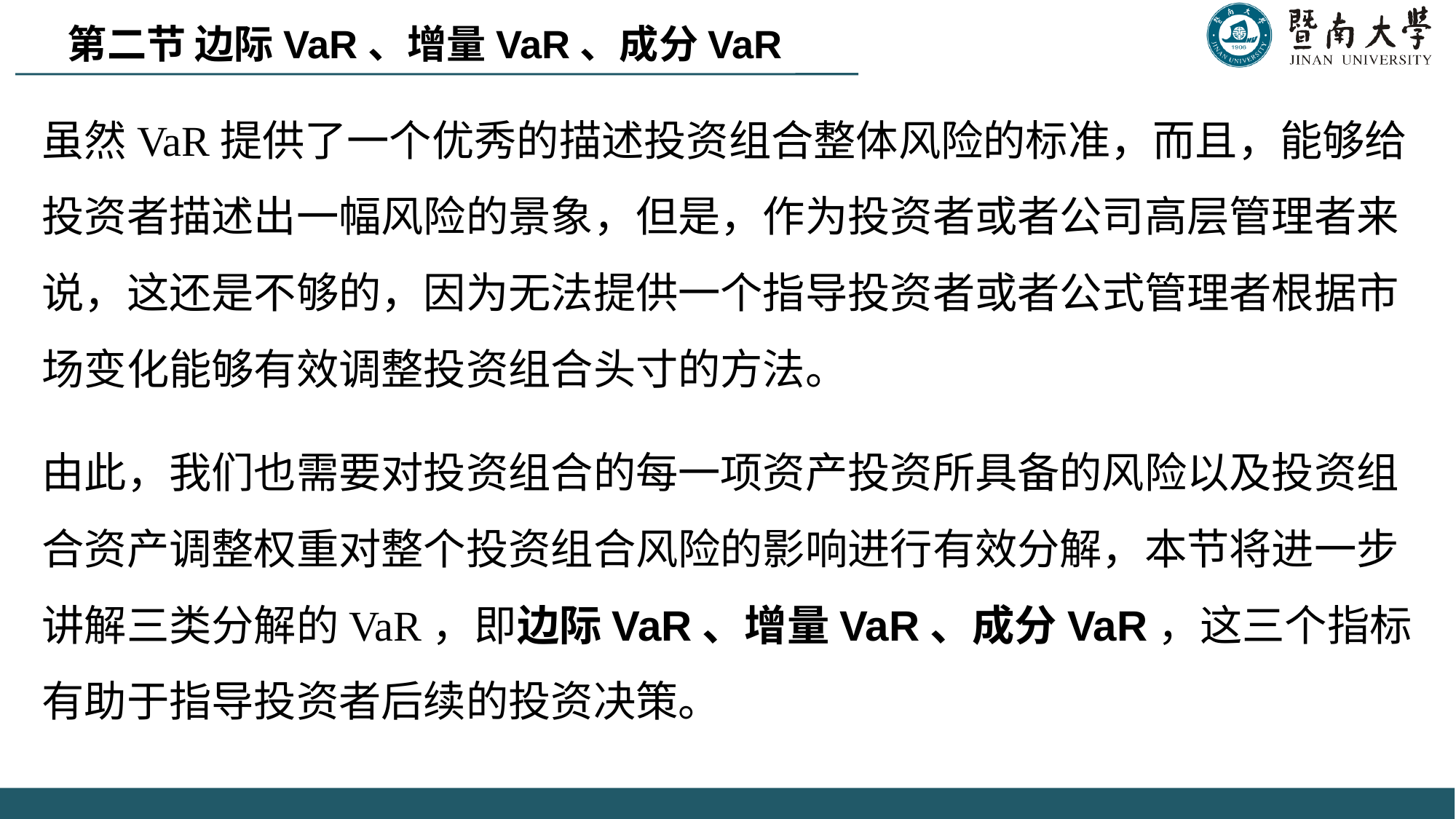

第二节 边际VaR、增量VaR、成分VaR
虽然VaR提供了一个优秀的描述投资组合整体风险的标准，而且，能够给投资者描述出一幅风险的景象，但是，作为投资者或者公司高层管理者来说，这还是不够的，因为无法提供一个指导投资者或者公式管理者根据市场变化能够有效调整投资组合头寸的方法。
由此，我们也需要对投资组合的每一项资产投资所具备的风险以及投资组合资产调整权重对整个投资组合风险的影响进行有效分解，本节将进一步讲解三类分解的VaR，即边际VaR、增量VaR、成分VaR，这三个指标有助于指导投资者后续的投资决策。